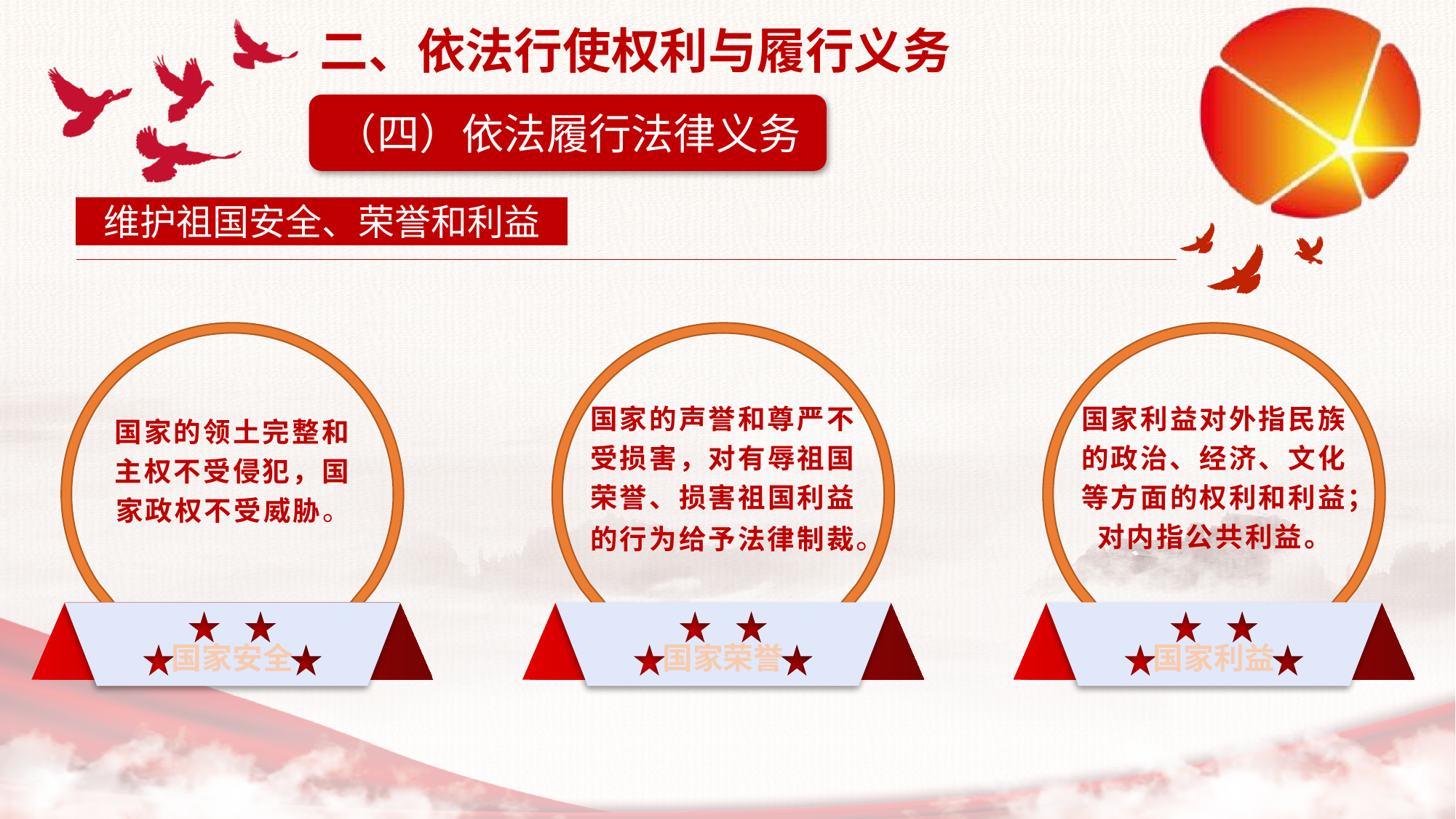

二、依法行使权利与履行义务
（四）依法履行法律义务
维护祖国安全、荣誉和利益

国家安全

国家荣誉

国家利益
国家的声誉和尊严不受损害，对有辱祖国荣誉、损害祖国利益的行为给予法律制裁。
国家利益对外指民族的政治、经济、文化等方面的权利和利益；对内指公共利益。
国家的领土完整和主权不受侵犯，国家政权不受威胁。